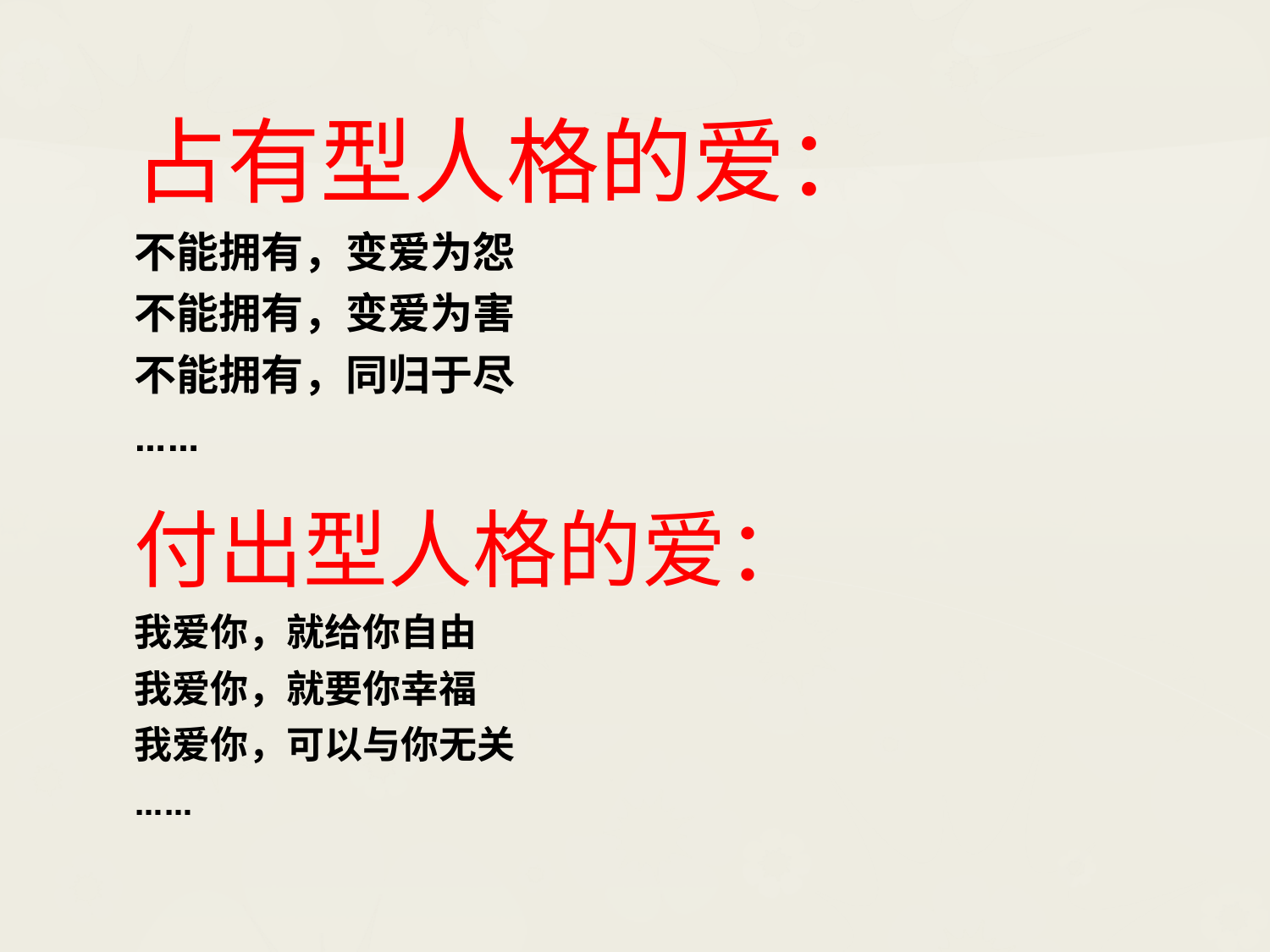

占有型人格的爱：
不能拥有，变爱为怨
不能拥有，变爱为害
不能拥有，同归于尽
……

付出型人格的爱：
我爱你，就给你自由
我爱你，就要你幸福
我爱你，可以与你无关
……